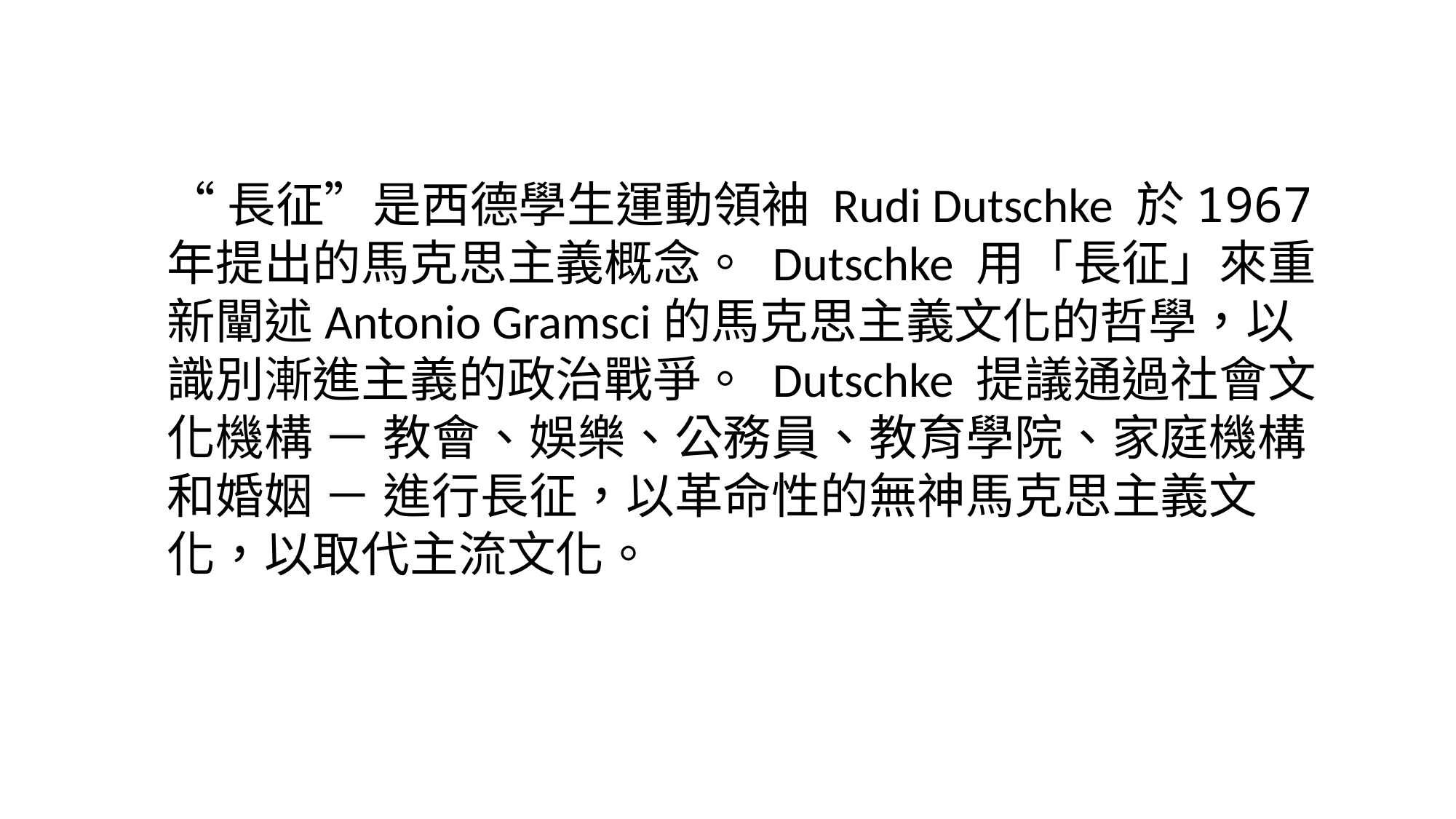

“長征”是西德學生運動領袖 Rudi Dutschke 於1967年提出的馬克思主義概念。 Dutschke 用「長征」來重新闡述Antonio Gramsci的馬克思主義文化的哲學，以識別漸進主義的政治戰爭。 Dutschke 提議通過社會文化機構 － 教會、娛樂、公務員、教育學院、家庭機構和婚姻 － 進行長征，以革命性的無神馬克思主義文化，以取代主流文化。